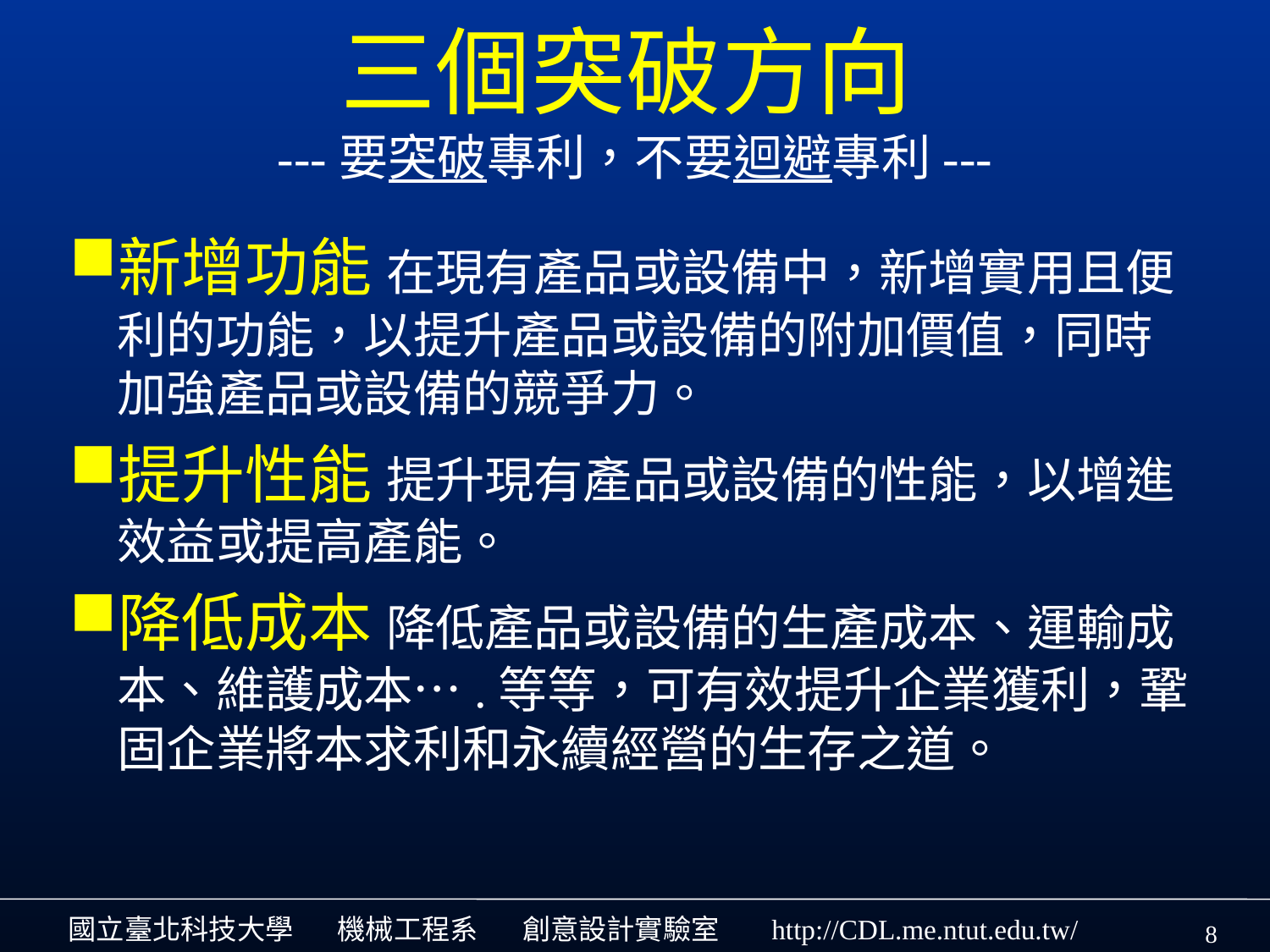

# 三個突破方向 ---要突破專利，不要迴避專利---
新增功能 在現有產品或設備中，新增實用且便利的功能，以提升產品或設備的附加價值，同時加強產品或設備的競爭力。
提升性能 提升現有產品或設備的性能，以增進效益或提高產能。
降低成本 降低產品或設備的生產成本、運輸成本、維護成本….等等，可有效提升企業獲利，鞏固企業將本求利和永續經營的生存之道。

8